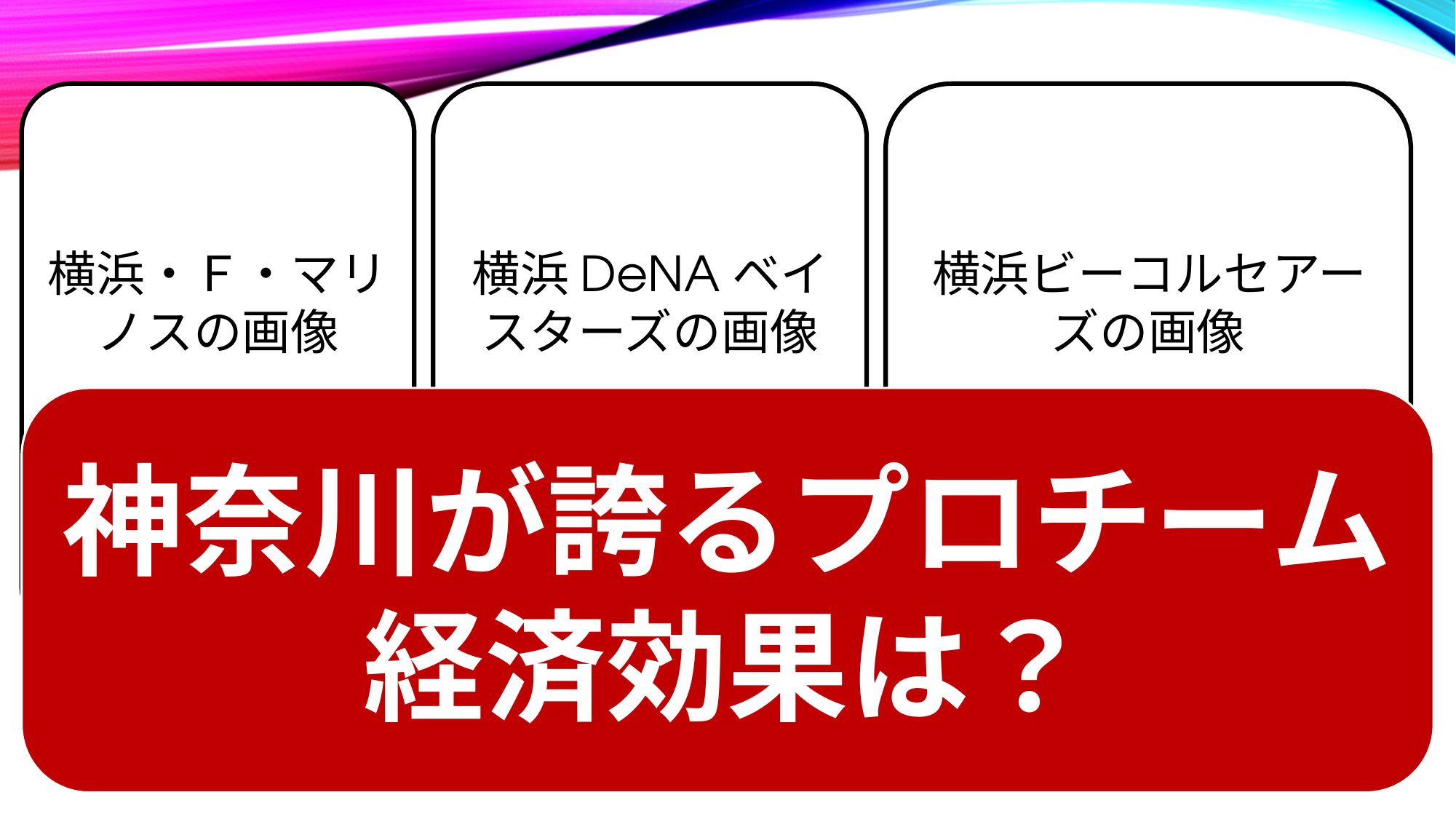

横浜ビーコルセアーズの画像

横浜・Ｆ・マリノスの画像

横浜DeNAベイスターズの画像

神奈川が誇るプロチーム
経済効果は？